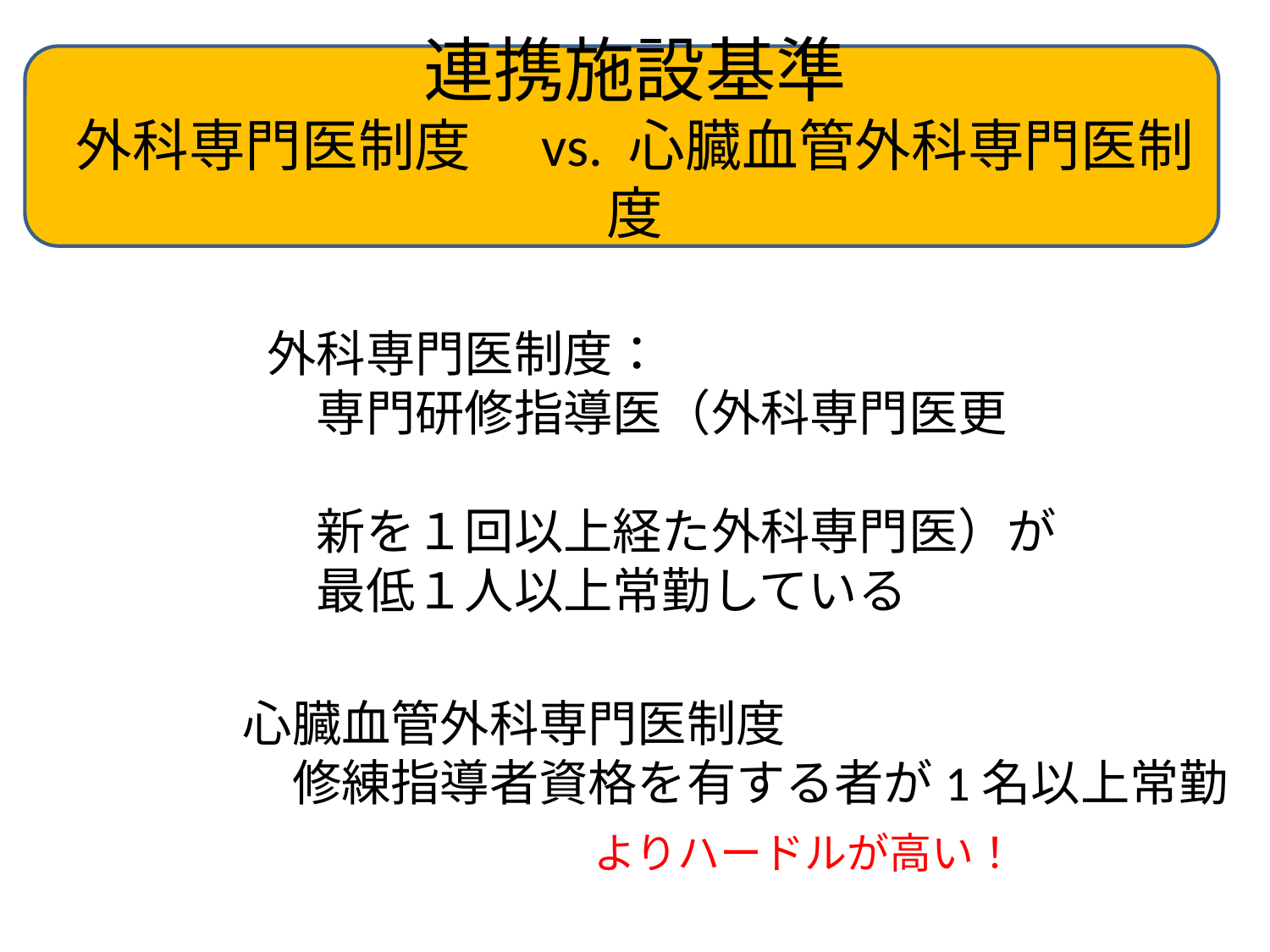

# 連携施設基準 外科専門医制度　vs. 心臓血管外科専門医制度
外科専門医制度：
　専門研修指導医（外科専門医更
　新を１回以上経た外科専門医）が
　最低１人以上常勤している
心臓血管外科専門医制度
　修練指導者資格を有する者が1名以上常勤
よりハードルが高い！